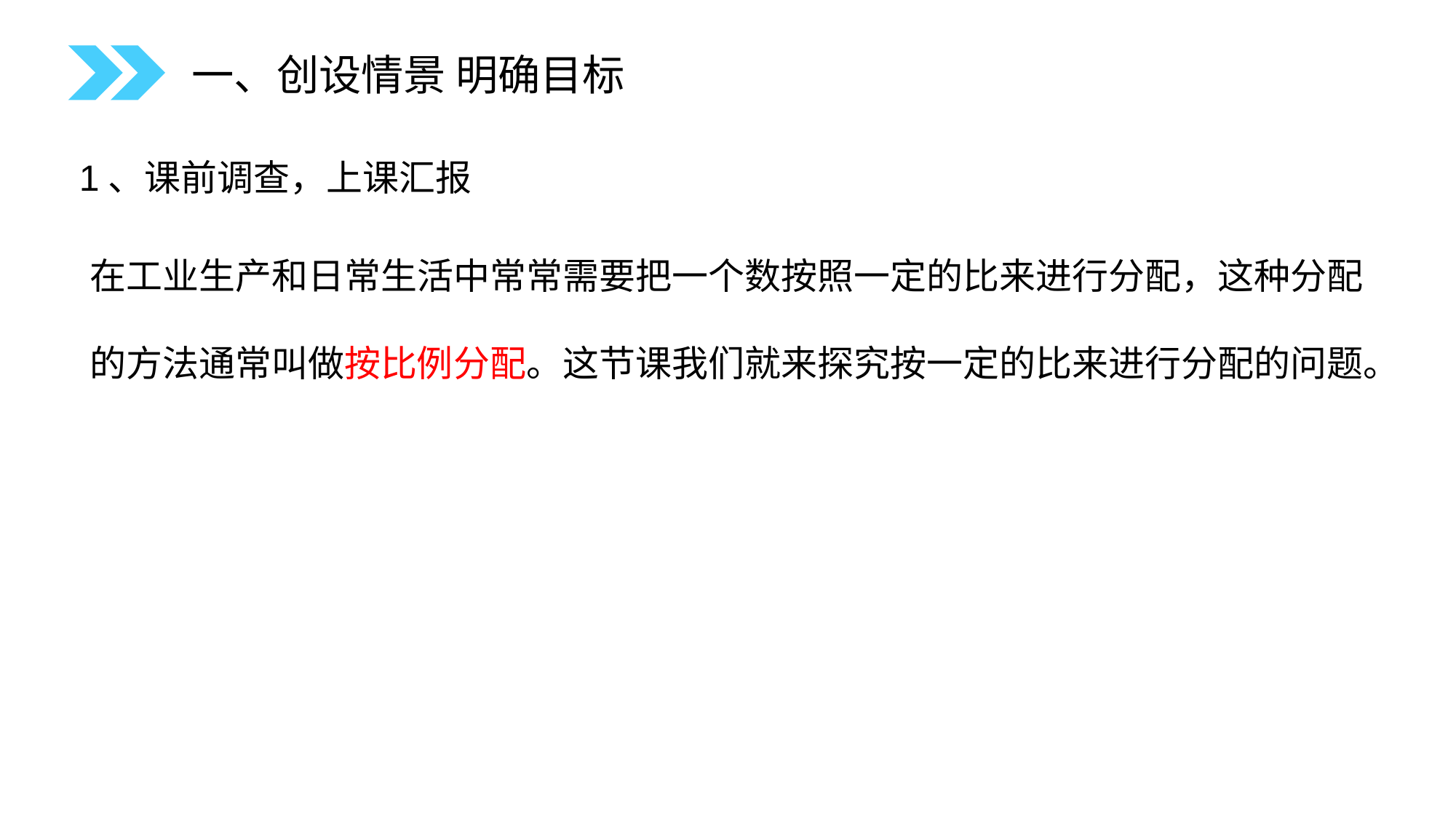

一、创设情景 明确目标
1、课前调查，上课汇报
在工业生产和日常生活中常常需要把一个数按照一定的比来进行分配，这种分配的方法通常叫做按比例分配。这节课我们就来探究按一定的比来进行分配的问题。